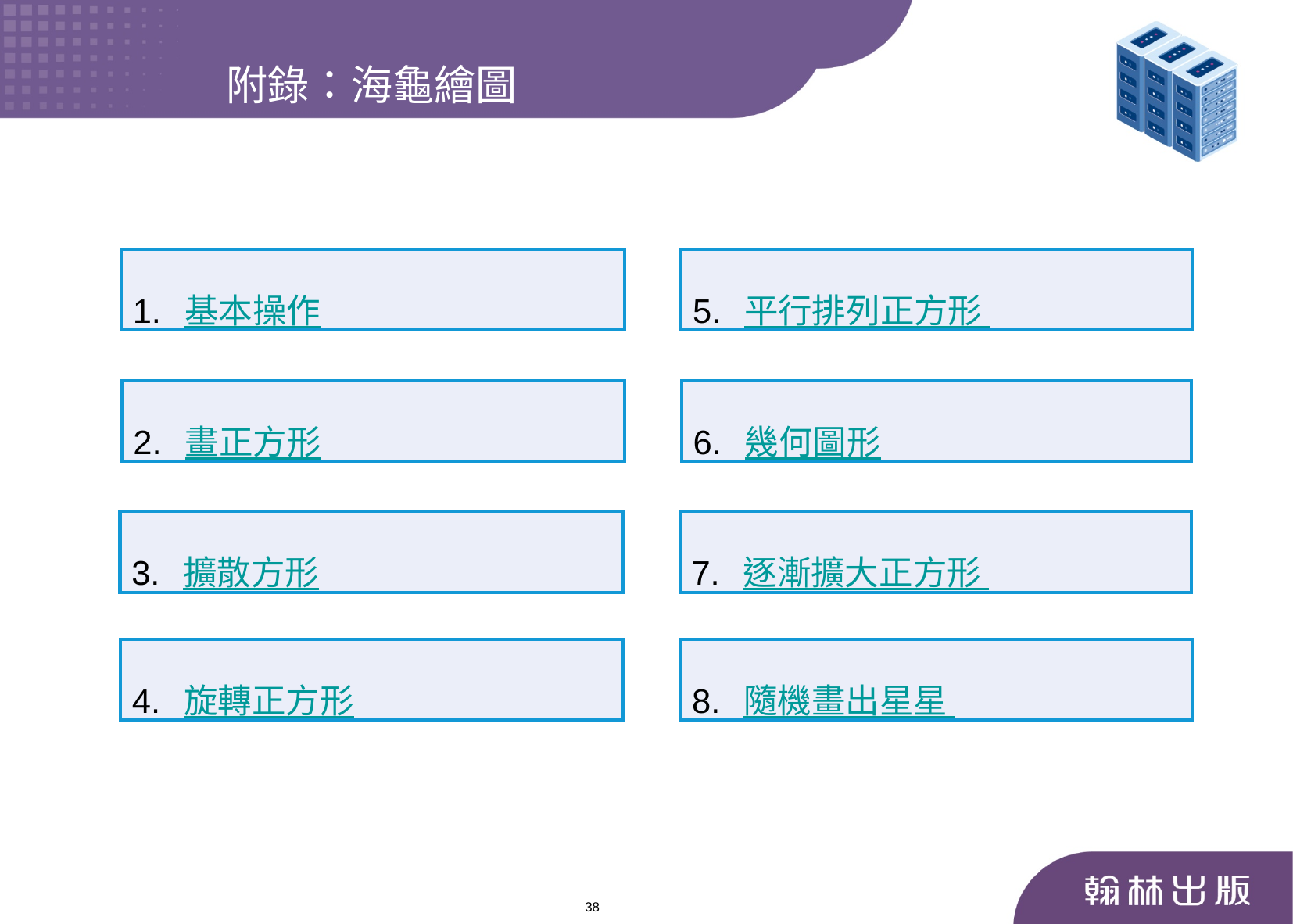

附錄：海龜繪圖
1. 基本操作
5. 平行排列正方形
2. 畫正方形
6. 幾何圖形
3. 擴散方形
7. 逐漸擴大正方形
4. 旋轉正方形
8. 隨機畫出星星
38